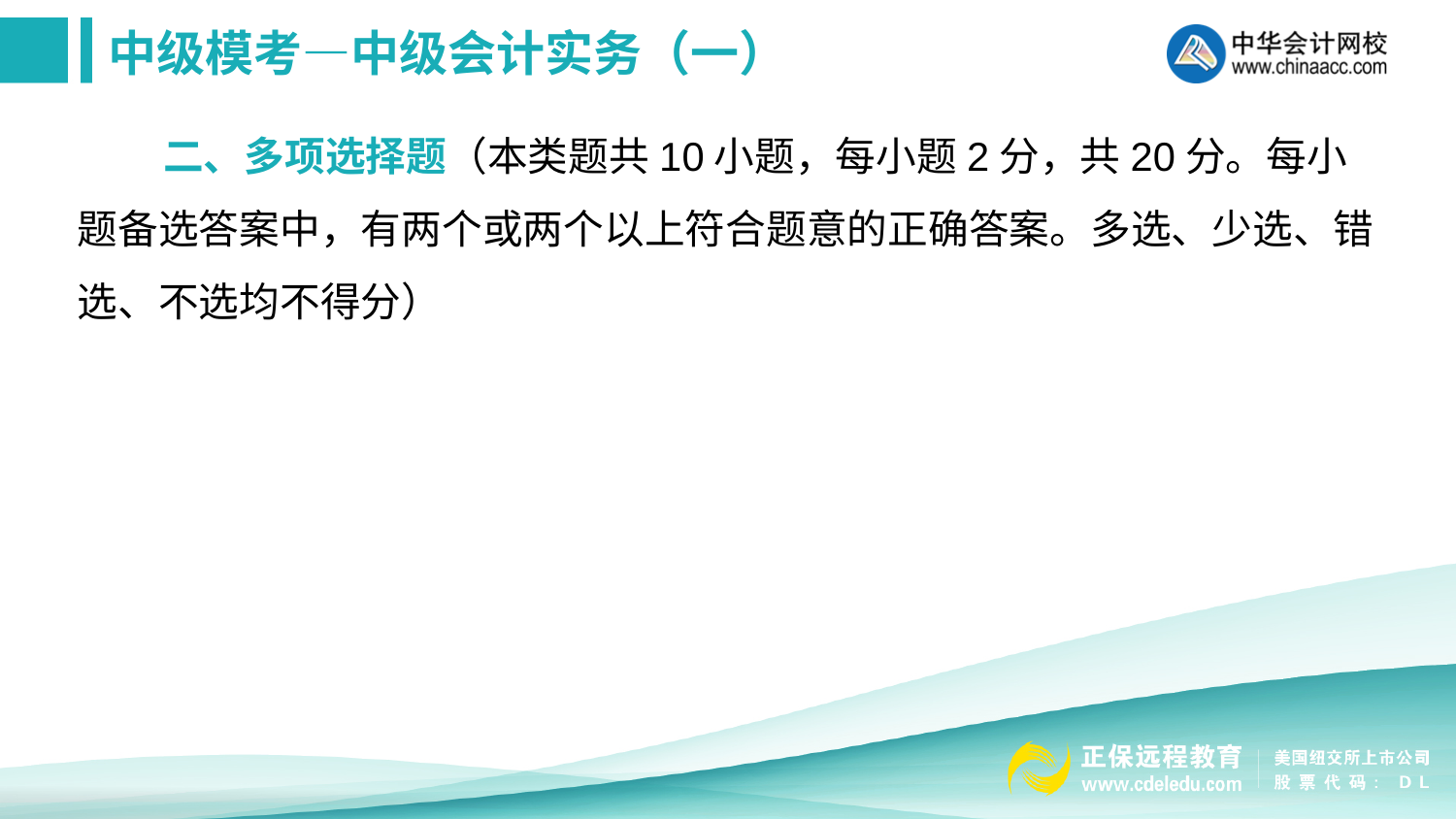

二、多项选择题（本类题共10小题，每小题2分，共20分。每小题备选答案中，有两个或两个以上符合题意的正确答案。多选、少选、错选、不选均不得分）